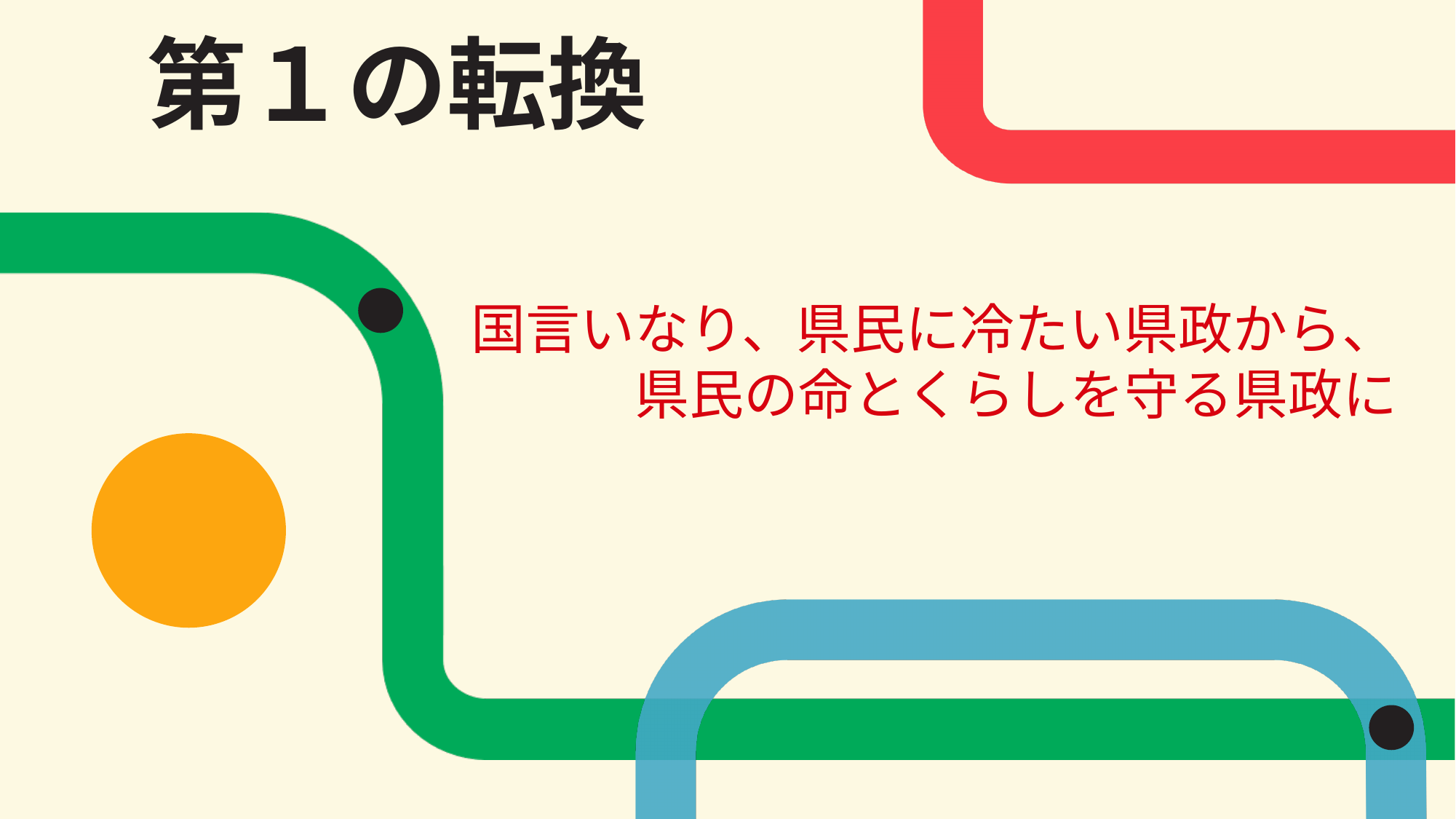

# 第１の転換
国言いなり、県民に冷たい県政から、
　　　県民の命とくらしを守る県政に